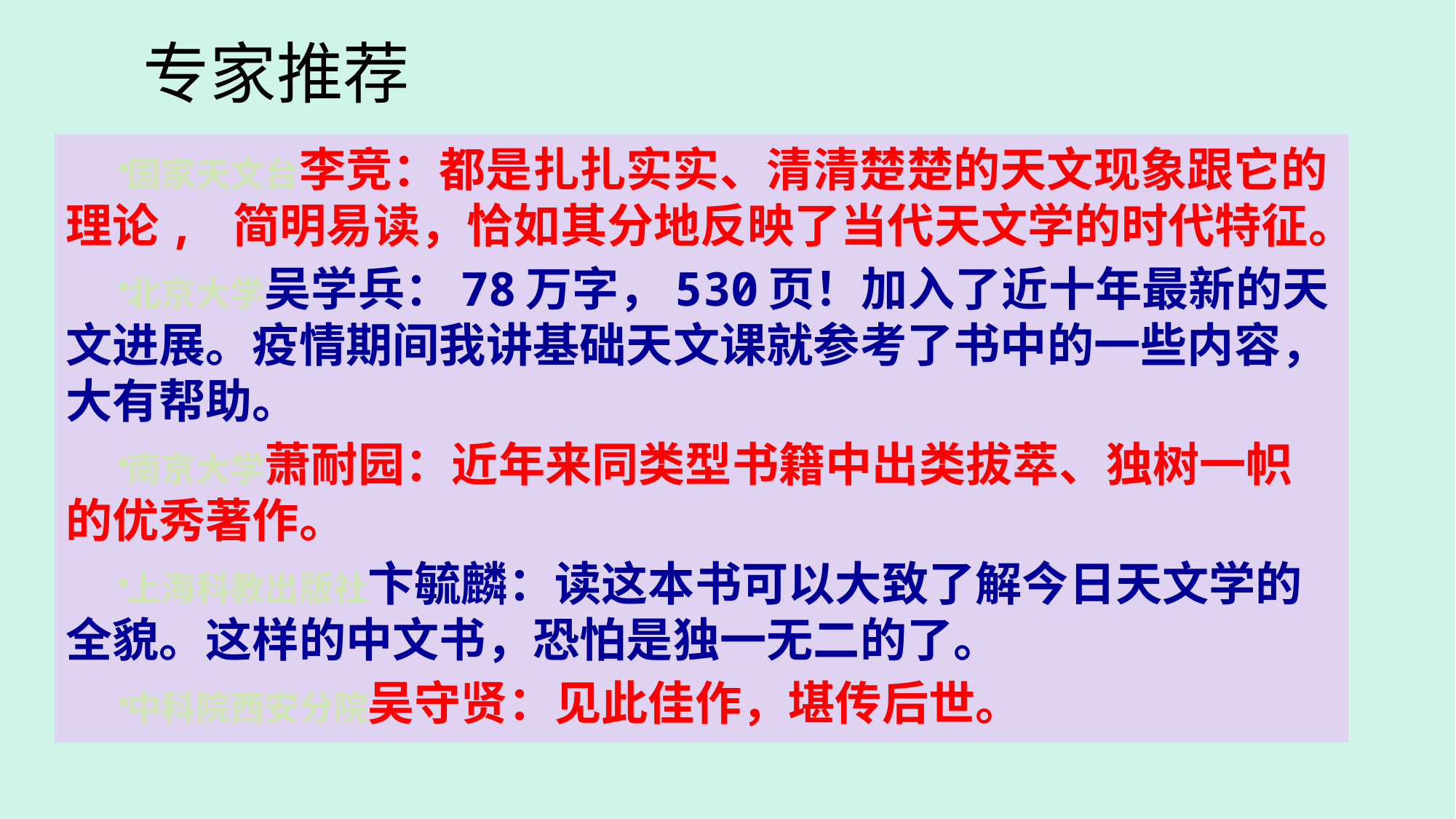

# 专家推荐
国家天文台李竞：都是扎扎实实、清清楚楚的天文现象跟它的理论, 简明易读，恰如其分地反映了当代天文学的时代特征。
北京大学吴学兵：78万字，530页！加入了近十年最新的天文进展。疫情期间我讲基础天文课就参考了书中的一些内容，大有帮助。
南京大学萧耐园：近年来同类型书籍中出类拔萃、独树一帜的优秀著作。
上海科教出版社卞毓麟：读这本书可以大致了解今日天文学的全貌。这样的中文书，恐怕是独一无二的了。
中科院西安分院吴守贤：见此佳作，堪传后世。